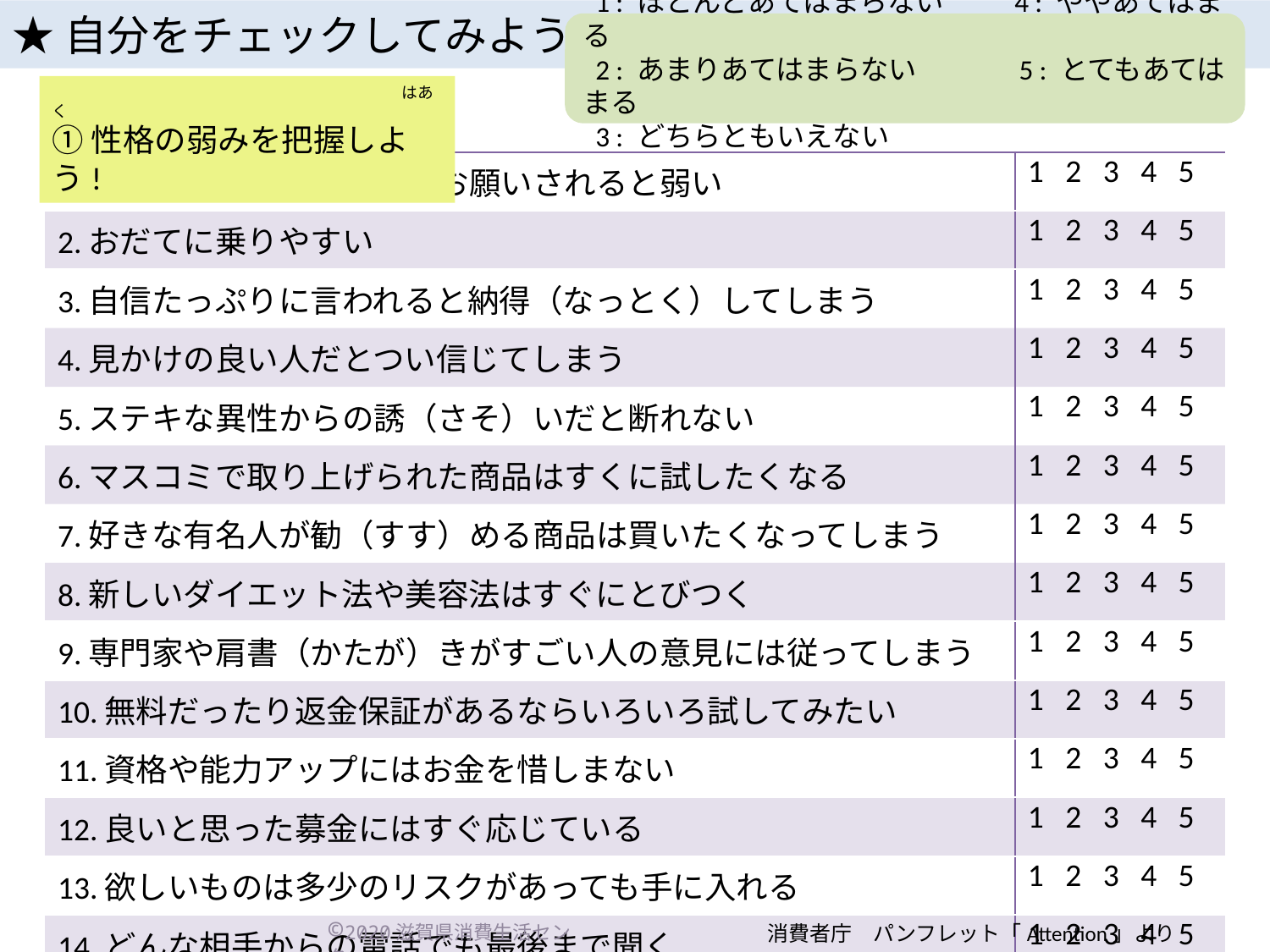

★自分をチェックしてみよう!①
  1 : ほとんどあてはまらない          4 : ややあてはまる
  2 : あまりあてはまらない               5 : とてもあてはまる
  3 : どちらともいえない
　　　　　　　　　　　　　　　　　　　　　　はあく
①性格の弱みを把握しよう!
| 1.拝（おが）まれるようにお願いされると弱い | 1 2 3 4 5 |
| --- | --- |
| 2.おだてに乗りやすい | 1 2 3 4 5 |
| 3.自信たっぷりに言われると納得（なっとく）してしまう | 1 2 3 4 5 |
| 4.見かけの良い人だとつい信じてしまう | 1 2 3 4 5 |
| 5.ステキな異性からの誘（さそ）いだと断れない | 1 2 3 4 5 |
| 6.マスコミで取り上げられた商品はすくに試したくなる | 1 2 3 4 5 |
| 7.好きな有名人が勧（すす）める商品は買いたくなってしまう | 1 2 3 4 5 |
| 8.新しいダイエット法や美容法はすぐにとびつく | 1 2 3 4 5 |
| 9.専門家や肩書（かたが）きがすごい人の意見には従ってしまう | 1 2 3 4 5 |
| 10.無料だったり返金保証があるならいろいろ試してみたい | 1 2 3 4 5 |
| 11.資格や能力アップにはお金を惜しまない | 1 2 3 4 5 |
| 12.良いと思った募金にはすぐ応じている | 1 2 3 4 5 |
| 13.欲しいものは多少のリスクがあっても手に入れる | 1 2 3 4 5 |
| 14.どんな相手からの電話でも最後まで聞く | 1 2 3 4 5 |
| 15.試着や試飲（しいん）をしたために、つい買ってしまったことがある | 1 2 3 4 5 |
©2020滋賀県消費生活センター
消費者庁　パンフレット「Attention」より